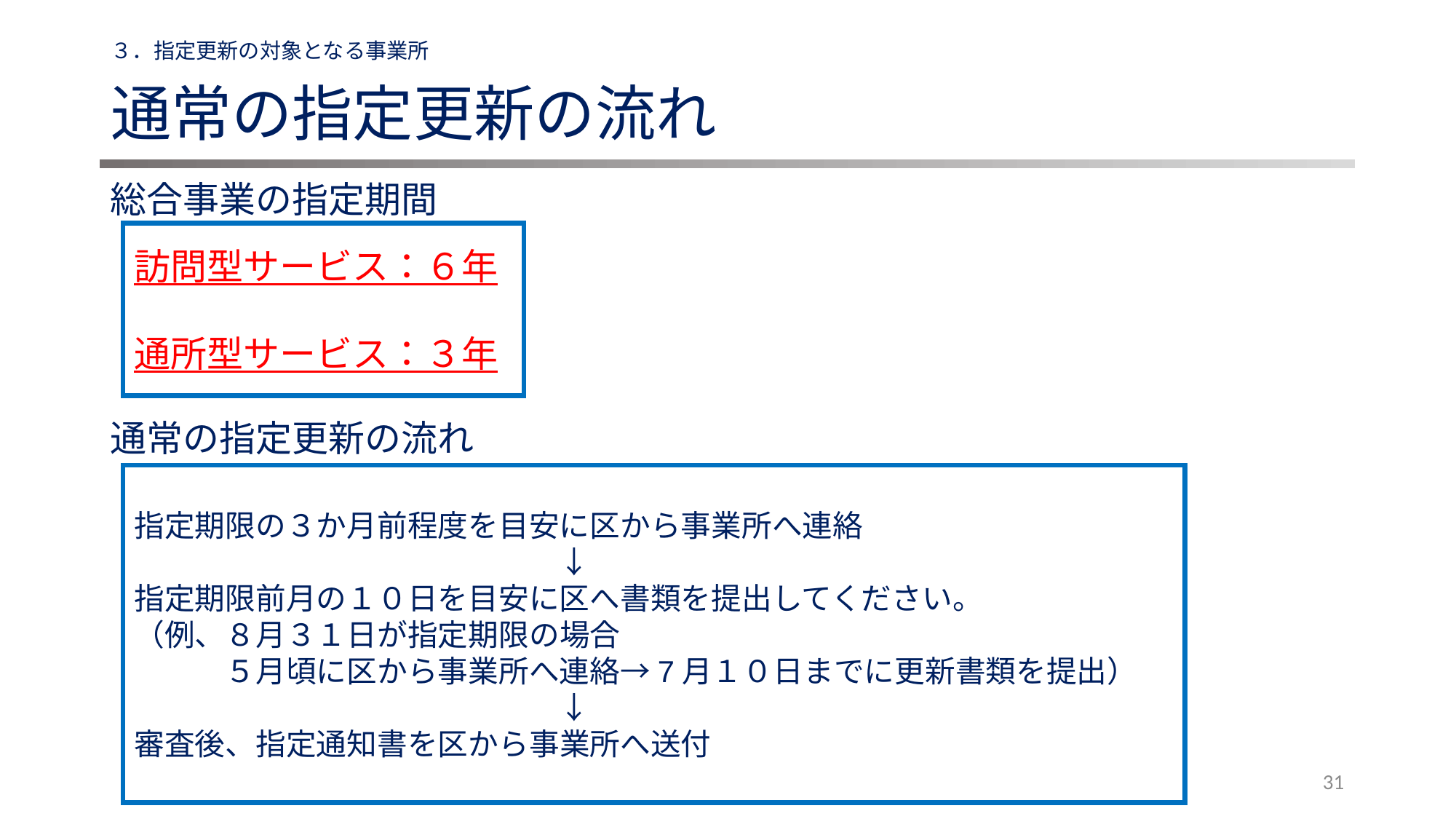

# ３．指定更新の対象となる事業所
通常の指定更新の流れ

総合事業の指定期間
訪問型サービス：６年

通所型サービス：３年
通常の指定更新の流れ
指定期限の３か月前程度を目安に区から事業所へ連絡
　　　　　　　　　　　　　　↓
指定期限前月の１０日を目安に区へ書類を提出してください。
（例、８月３１日が指定期限の場合
　　　５月頃に区から事業所へ連絡→7月１０日までに更新書類を提出）
　　　　　　　　　　　　　　↓
審査後、指定通知書を区から事業所へ送付
31